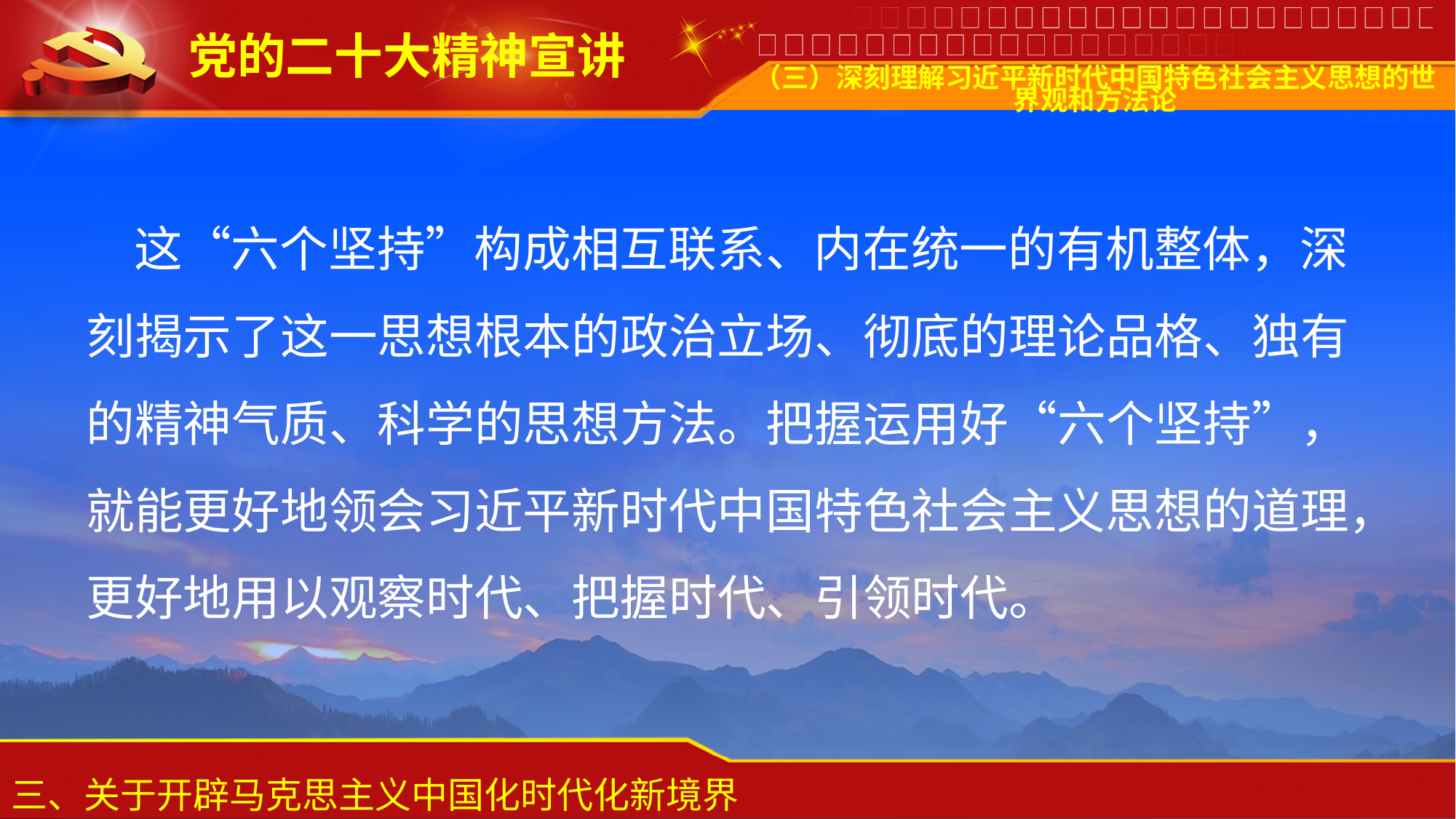

党的二十大精神宣讲
（三）深刻理解习近平新时代中国特色社会主义思想的世界观和方法论
    这“六个坚持”构成相互联系、内在统一的有机整体，深刻揭示了这一思想根本的政治立场、彻底的理论品格、独有的精神气质、科学的思想方法。把握运用好“六个坚持”，就能更好地领会习近平新时代中国特色社会主义思想的道理，更好地用以观察时代、把握时代、引领时代。
三、关于开辟马克思主义中国化时代化新境界